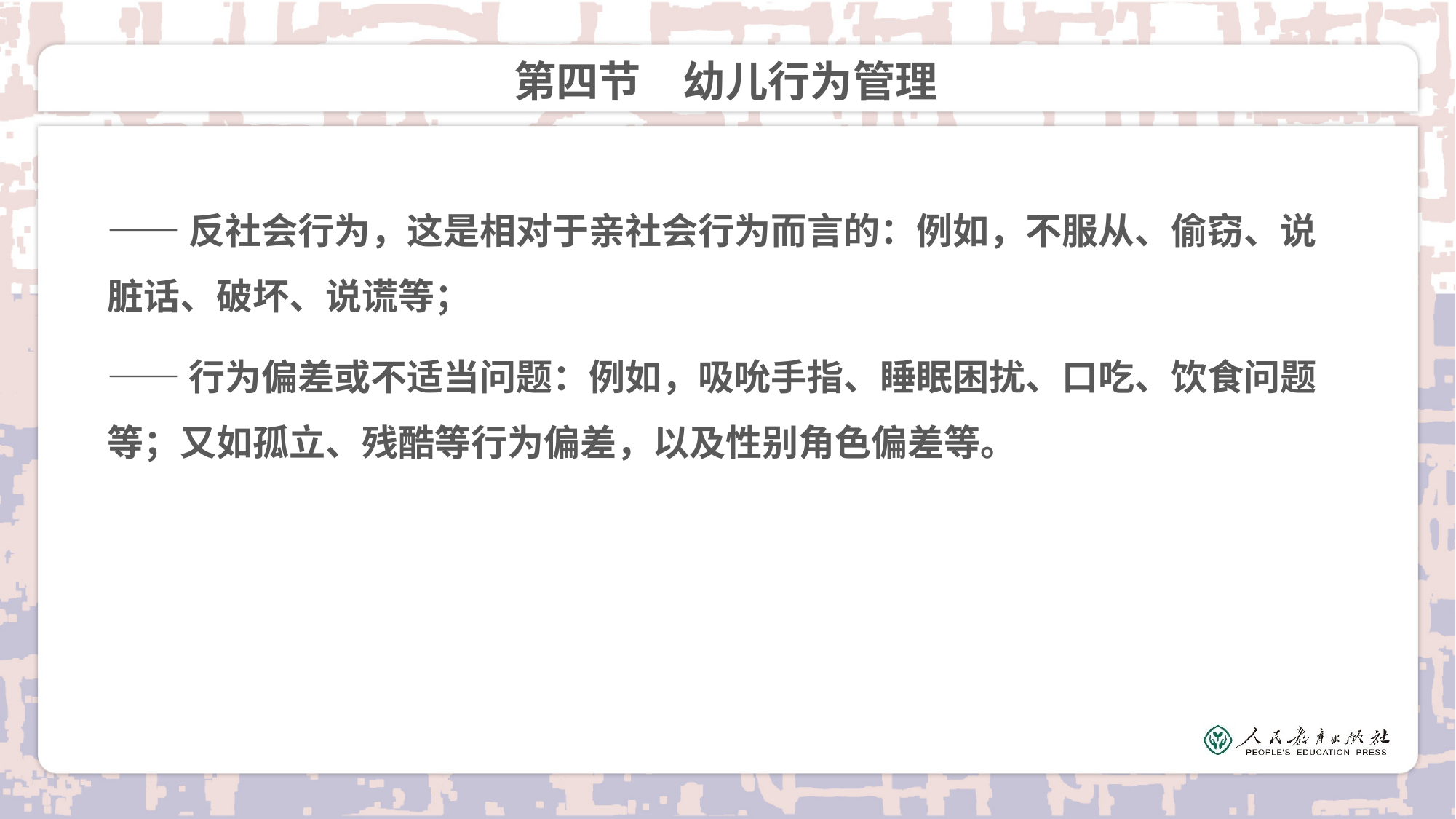

# 第四节　幼儿行为管理
——反社会行为，这是相对于亲社会行为而言的：例如，不服从、偷窃、说脏话、破坏、说谎等；
——行为偏差或不适当问题：例如，吸吮手指、睡眠困扰、口吃、饮食问题等；又如孤立、残酷等行为偏差，以及性别角色偏差等。